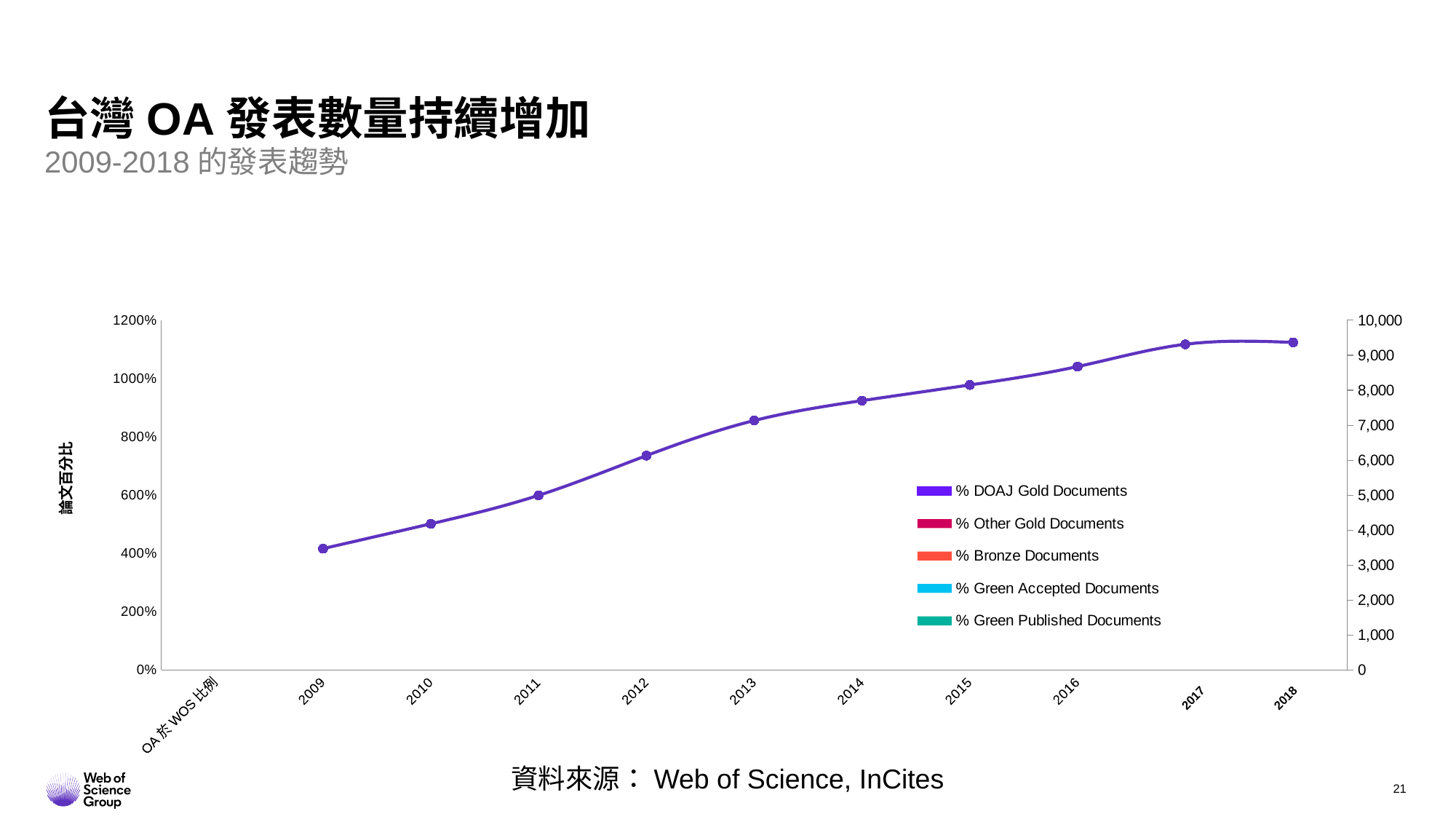

# 台灣OA發表數量持續增加
2009-2018的發表趨勢

[unsupported chart]

2017
2018
資料來源：Web of Science, InCites
21